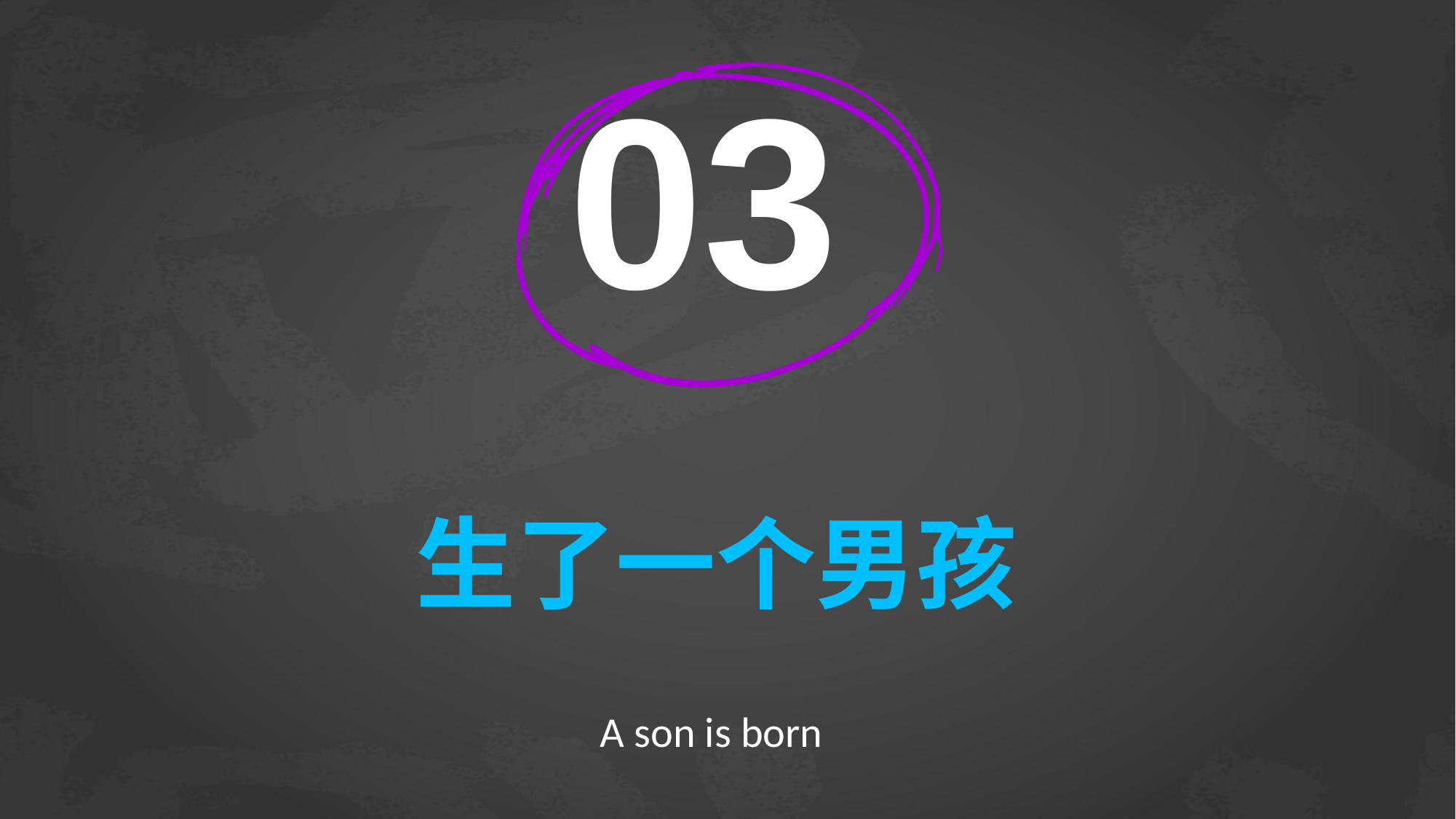

03
# 生了一个男孩
A son is born